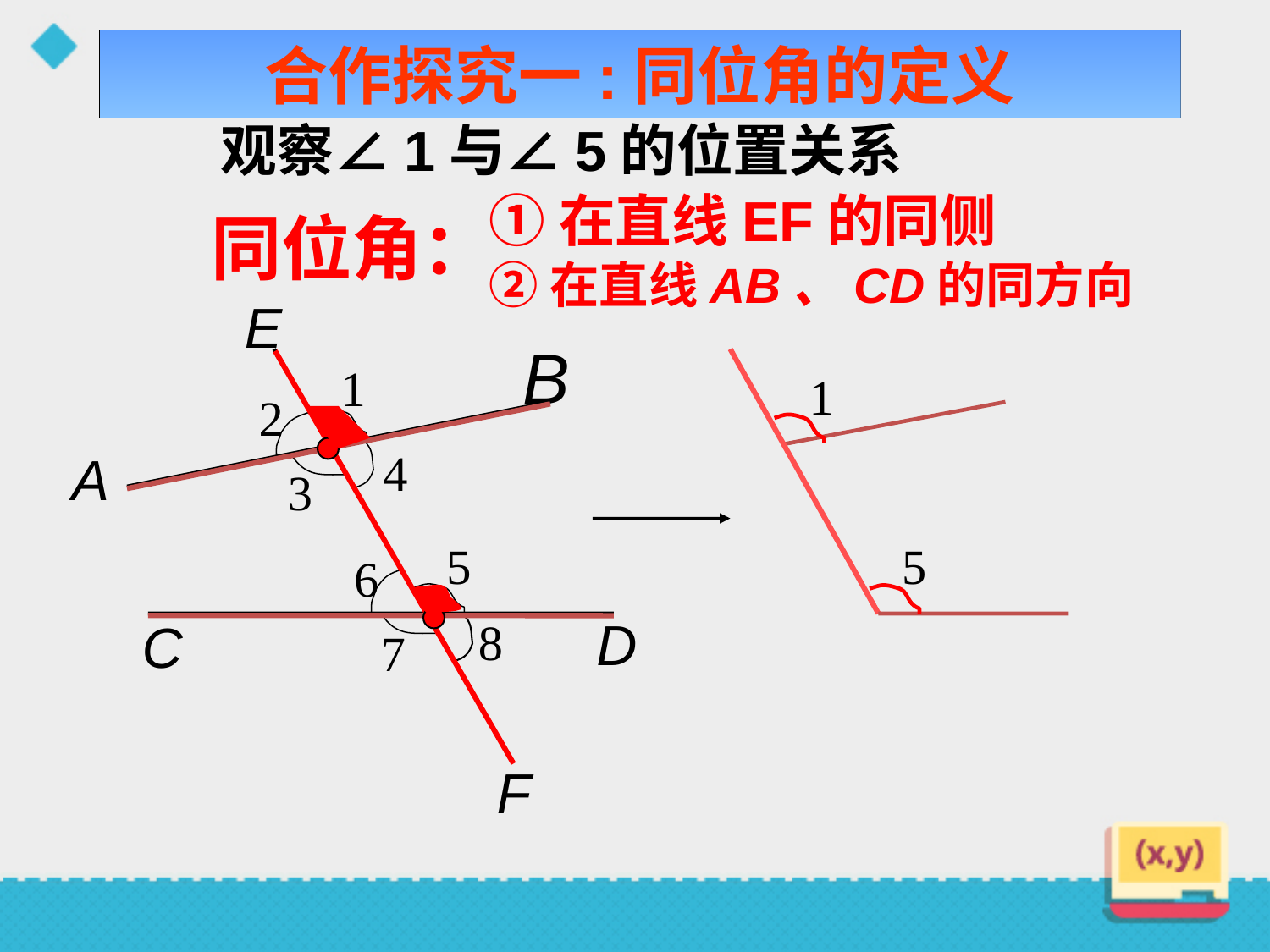

合作探究一:同位角的定义
观察∠1与∠5的位置关系
①在直线EF的同侧
同位角：
②在直线AB、CD的同方向
E
B

1

5

1
2

4
A

3

5
6

D
8
C

7
F